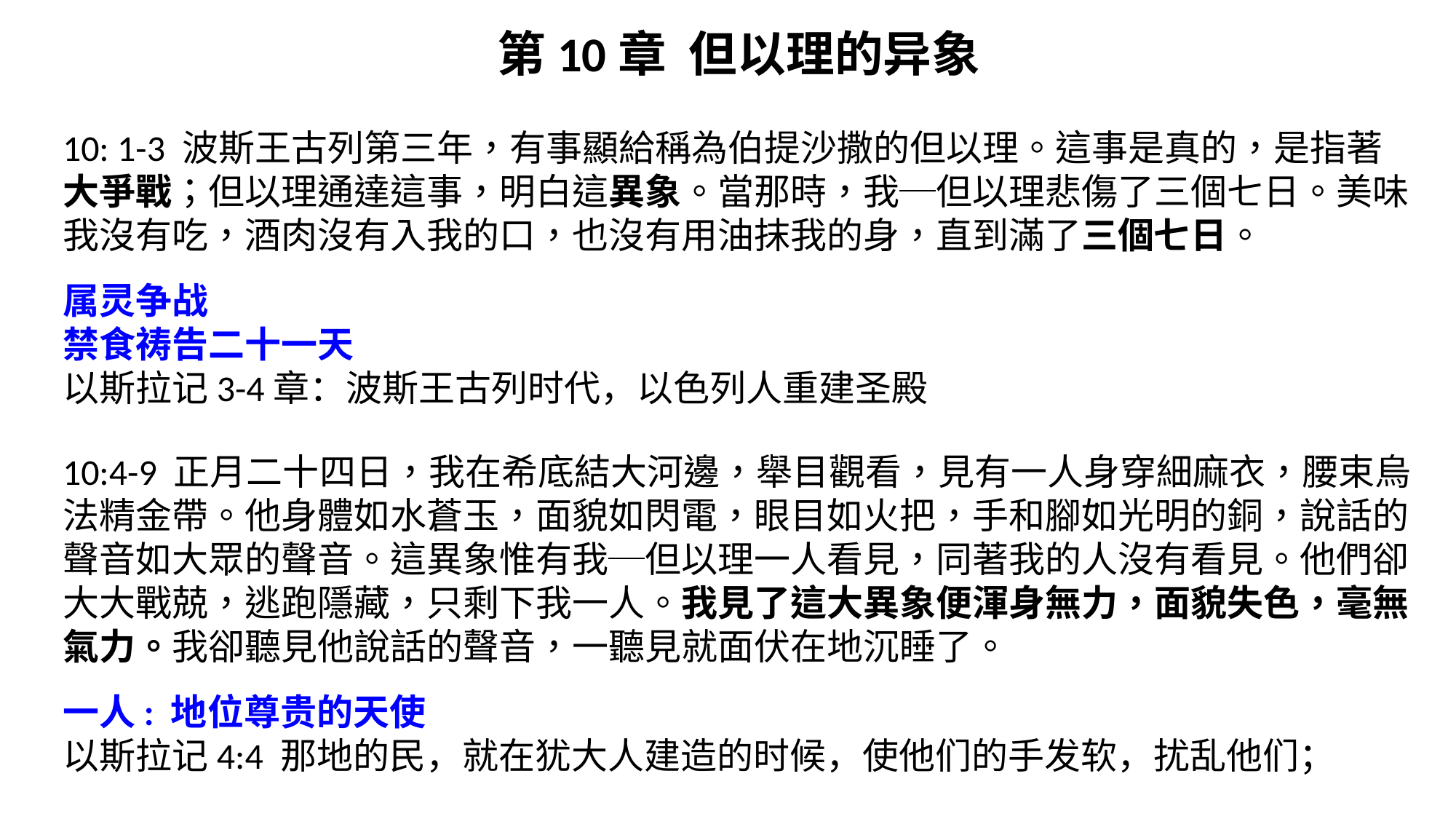

第10章  但以理的异象

10: 1-3 波斯王古列第三年，有事顯給稱為伯提沙撒的但以理。這事是真的，是指著大爭戰；但以理通達這事，明白這異象。當那時，我─但以理悲傷了三個七日。美味我沒有吃，酒肉沒有入我的口，也沒有用油抹我的身，直到滿了三個七日。

属灵争战
禁食祷告二十一天
以斯拉记3-4章：波斯王古列时代，以色列人重建圣殿

10:4-9 正月二十四日，我在希底結大河邊，舉目觀看，見有一人身穿細麻衣，腰束烏法精金帶。他身體如水蒼玉，面貌如閃電，眼目如火把，手和腳如光明的銅，說話的聲音如大眾的聲音。這異象惟有我─但以理一人看見，同著我的人沒有看見。他們卻大大戰兢，逃跑隱藏，只剩下我一人。我見了這大異象便渾身無力，面貌失色，毫無氣力。我卻聽見他說話的聲音，一聽見就面伏在地沉睡了。

一人: 地位尊贵的天使
以斯拉记4:4 那地的民，就在犹大人建造的时候，使他们的手发软，扰乱他们；